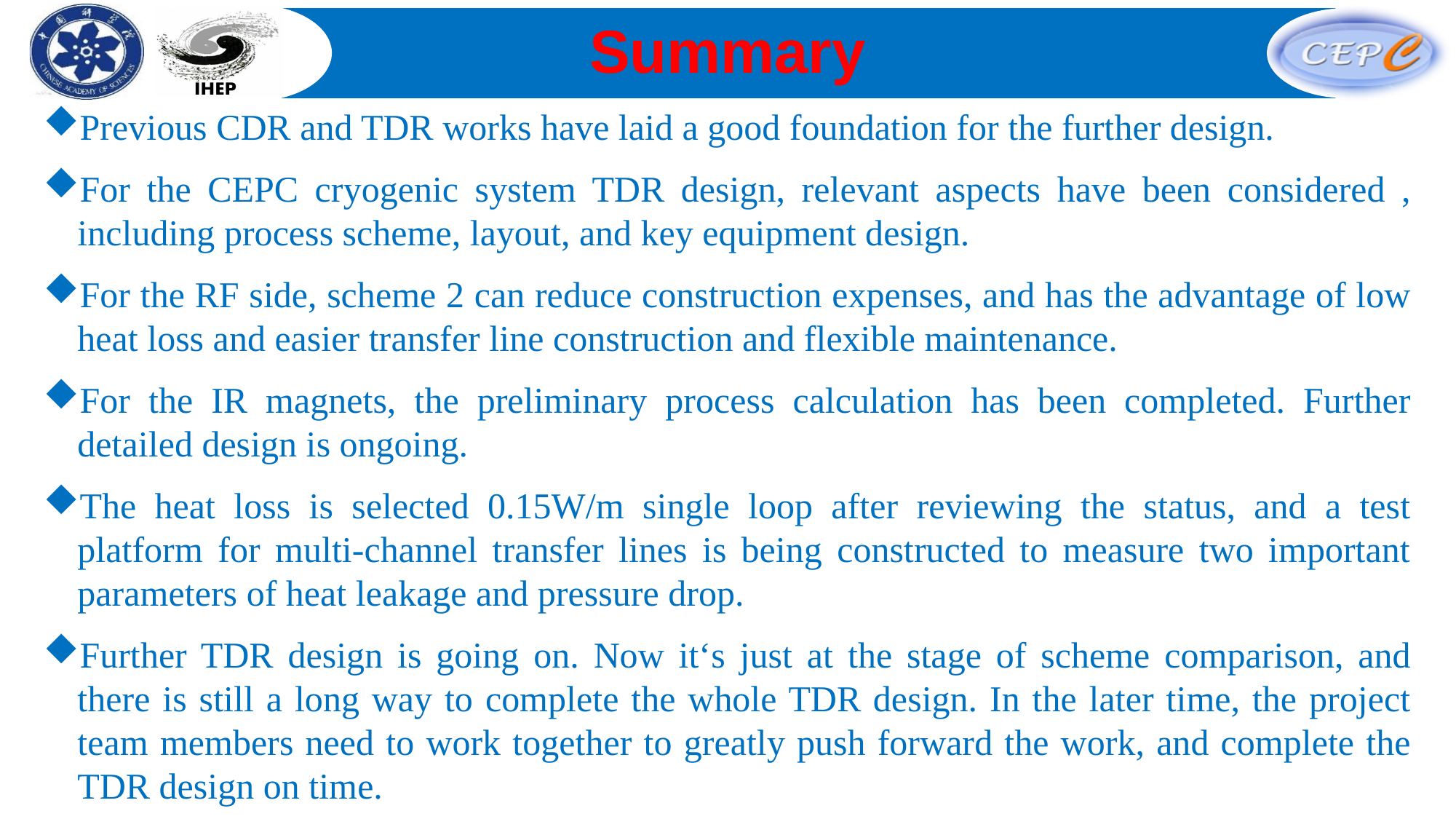

Summary
Previous CDR and TDR works have laid a good foundation for the further design.
For the CEPC cryogenic system TDR design, relevant aspects have been considered , including process scheme, layout, and key equipment design.
For the RF side, scheme 2 can reduce construction expenses, and has the advantage of low heat loss and easier transfer line construction and flexible maintenance.
For the IR magnets, the preliminary process calculation has been completed. Further detailed design is ongoing.
The heat loss is selected 0.15W/m single loop after reviewing the status, and a test platform for multi-channel transfer lines is being constructed to measure two important parameters of heat leakage and pressure drop.
Further TDR design is going on. Now it‘s just at the stage of scheme comparison, and there is still a long way to complete the whole TDR design. In the later time, the project team members need to work together to greatly push forward the work, and complete the TDR design on time.
加速器中心低温组